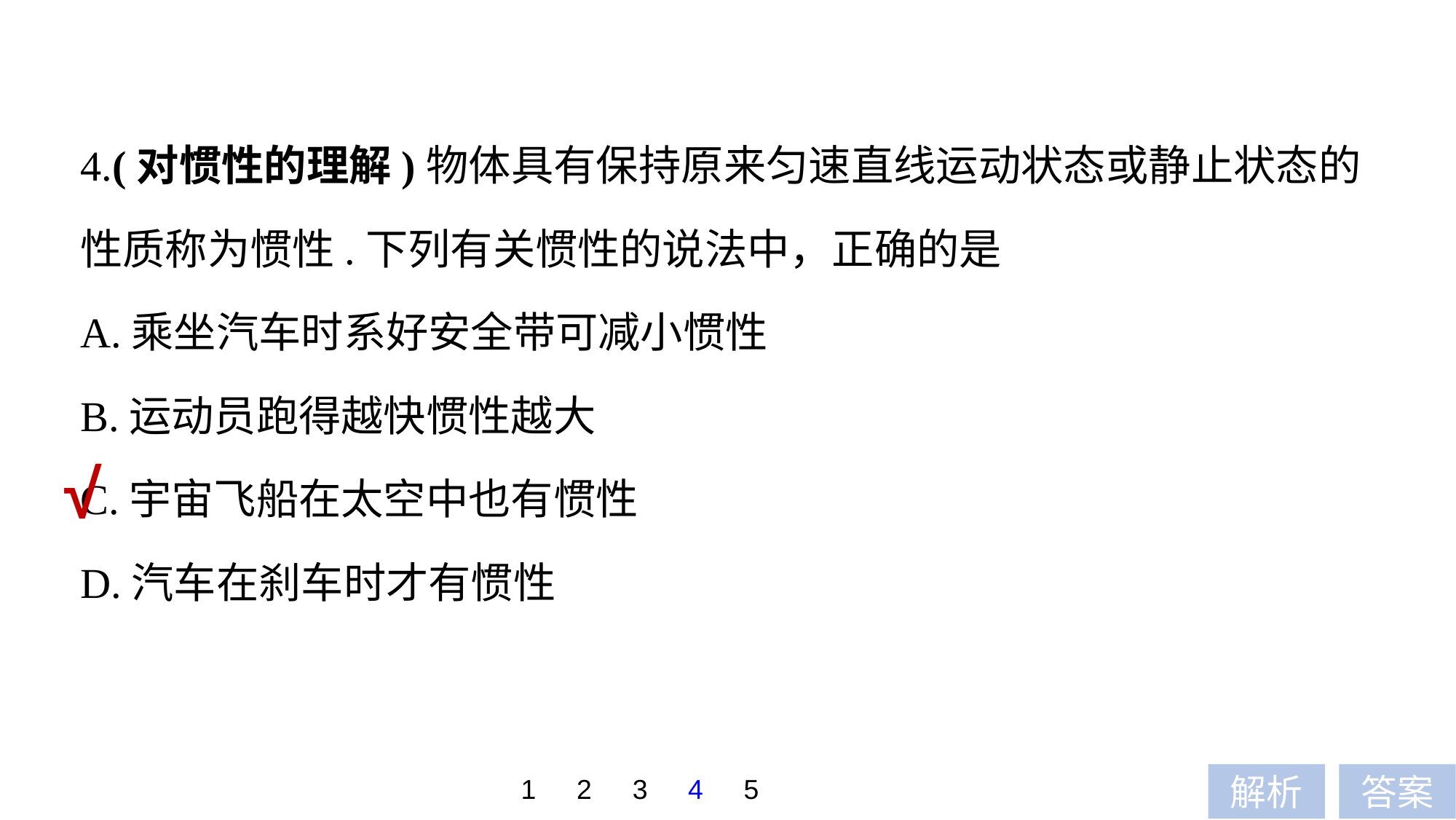

4.(对惯性的理解)物体具有保持原来匀速直线运动状态或静止状态的性质称为惯性.下列有关惯性的说法中，正确的是
A.乘坐汽车时系好安全带可减小惯性
B.运动员跑得越快惯性越大
C.宇宙飞船在太空中也有惯性
D.汽车在刹车时才有惯性
√
1
2
3
4
5
解析
答案